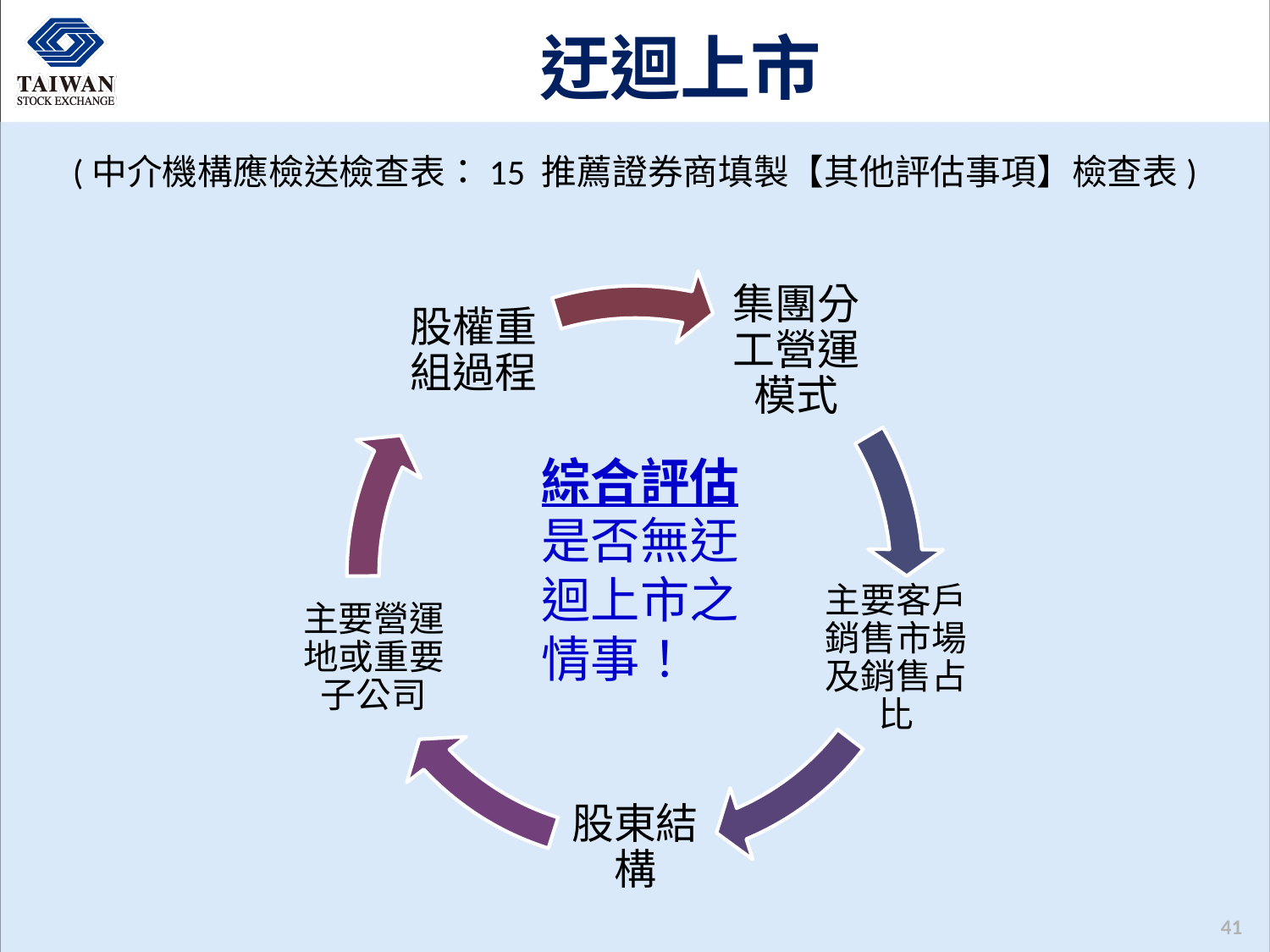

# 迂迴上市
(中介機構應檢送檢查表：15 推薦證券商填製【其他評估事項】檢查表)
集團分工營運模式
主要客戶銷售市場及銷售占比
股東結構
主要營運地或重要子公司
股權重組過程
綜合評估是否無迂迴上市之情事！
41